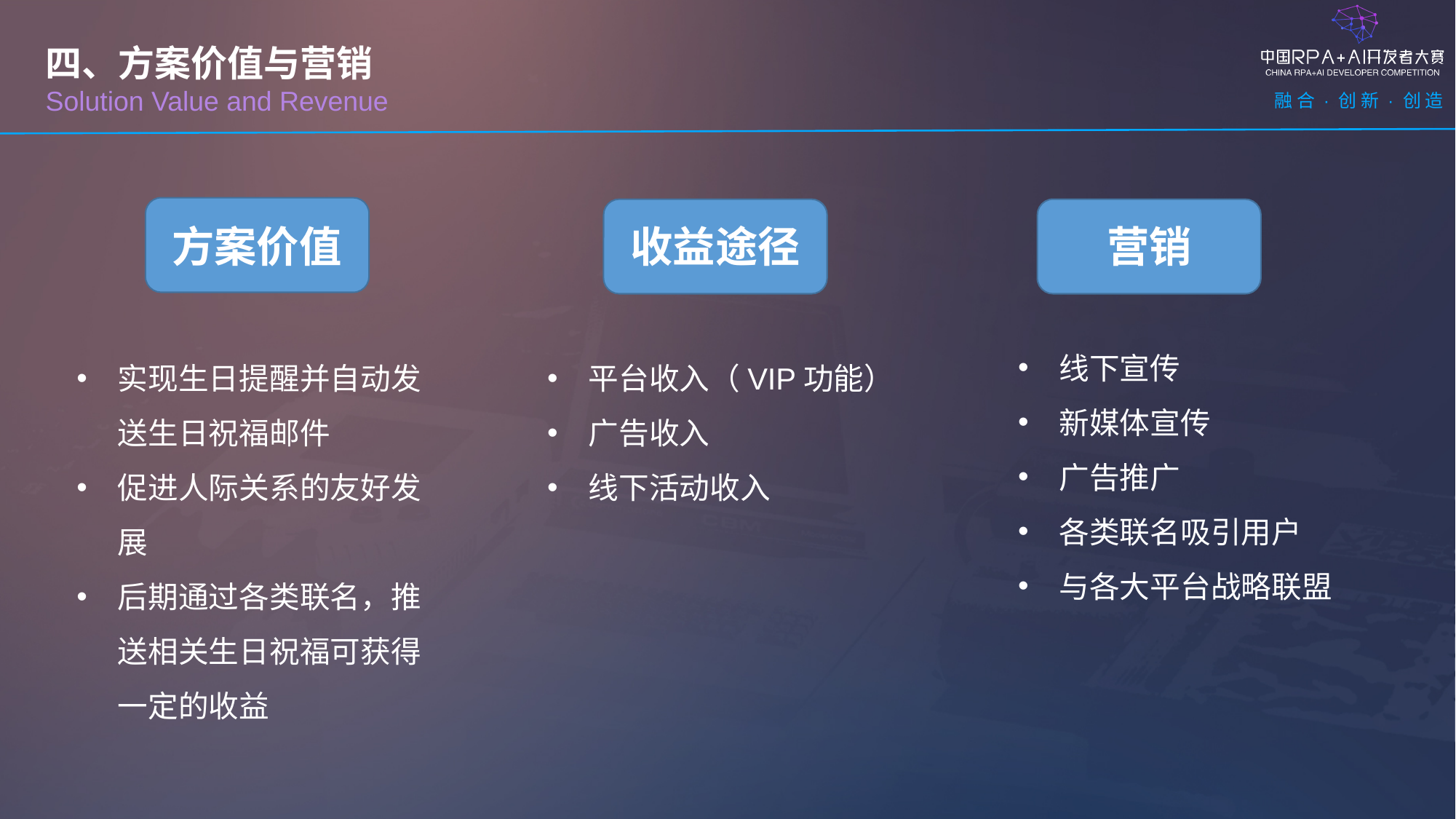

四、方案价值与营销
Solution Value and Revenue

方案价值
收益途径
营销
线下宣传
新媒体宣传
广告推广
各类联名吸引用户
与各大平台战略联盟
实现生日提醒并自动发送生日祝福邮件
促进人际关系的友好发展
后期通过各类联名，推送相关生日祝福可获得一定的收益
平台收入（VIP功能）
广告收入
线下活动收入